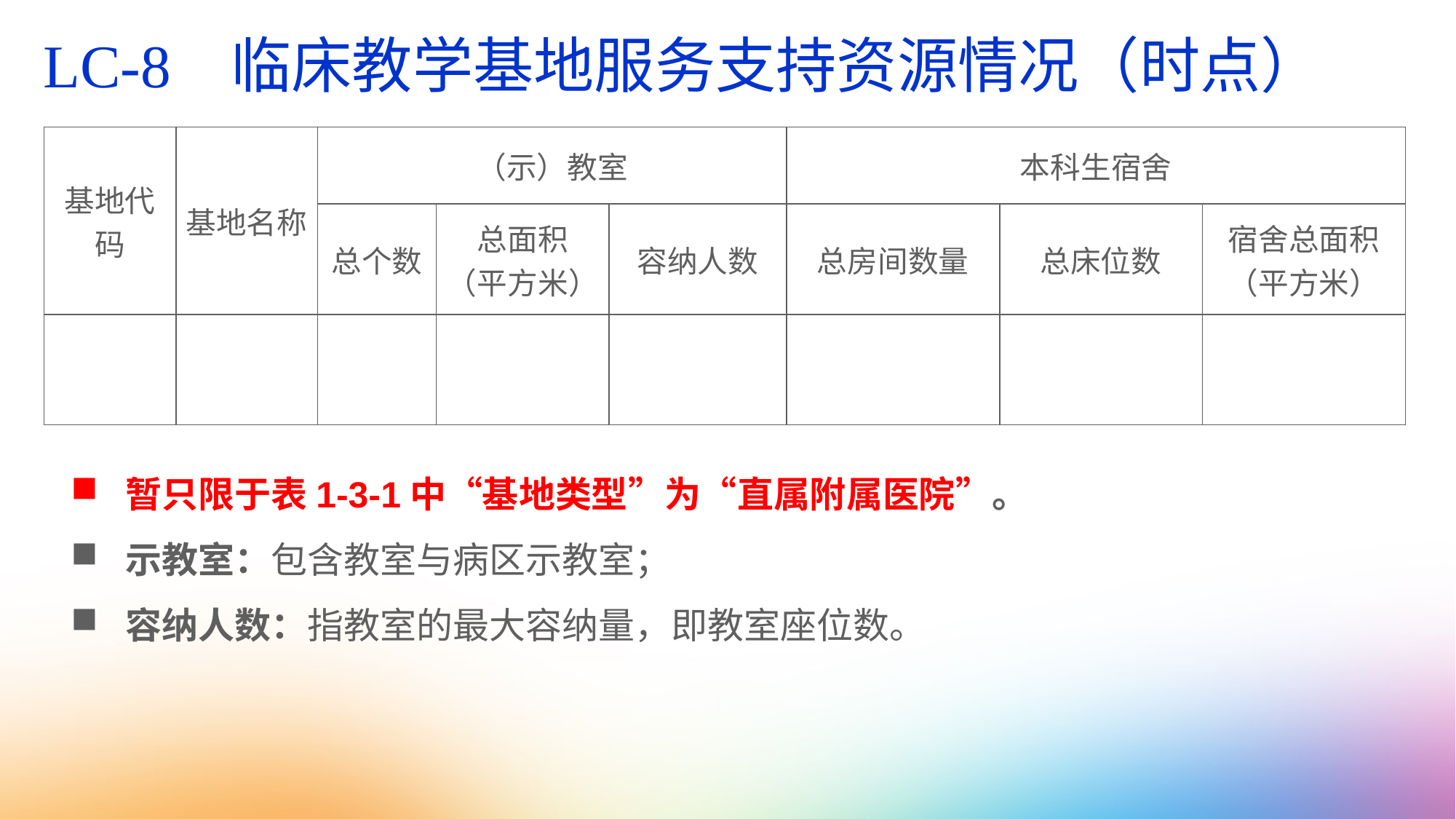

LC-8   临床教学基地服务支持资源情况（时点）
| 基地代码 | 基地名称 | （示）教室 |  |  | 本科生宿舍 |  |  |
| --- | --- | --- | --- | --- | --- | --- | --- |
|  |  | 总个数 | 总面积 （平方米） | 容纳人数 | 总房间数量 | 总床位数 | 宿舍总面积（平方米） |
|  |  |  |  |  |  |  |  |
暂只限于表1-3-1中“基地类型”为“直属附属医院”。
示教室：包含教室与病区示教室；
容纳人数：指教室的最大容纳量，即教室座位数。